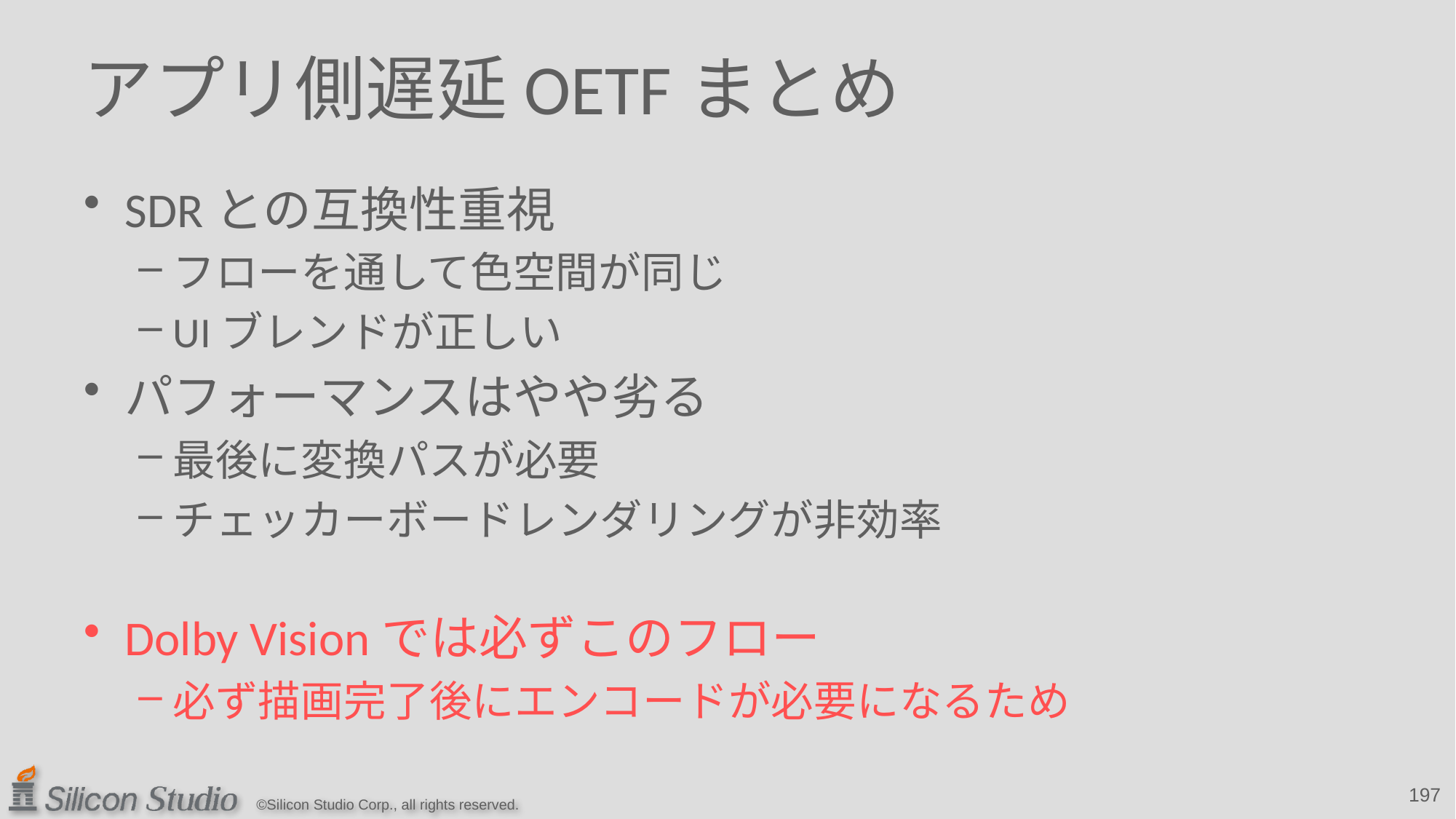

# アプリ側遅延OETFまとめ
SDRとの互換性重視
フローを通して色空間が同じ
UIブレンドが正しい
パフォーマンスはやや劣る
最後に変換パスが必要
チェッカーボードレンダリングが非効率

Dolby Visionでは必ずこのフロー
必ず描画完了後にエンコードが必要になるため
197